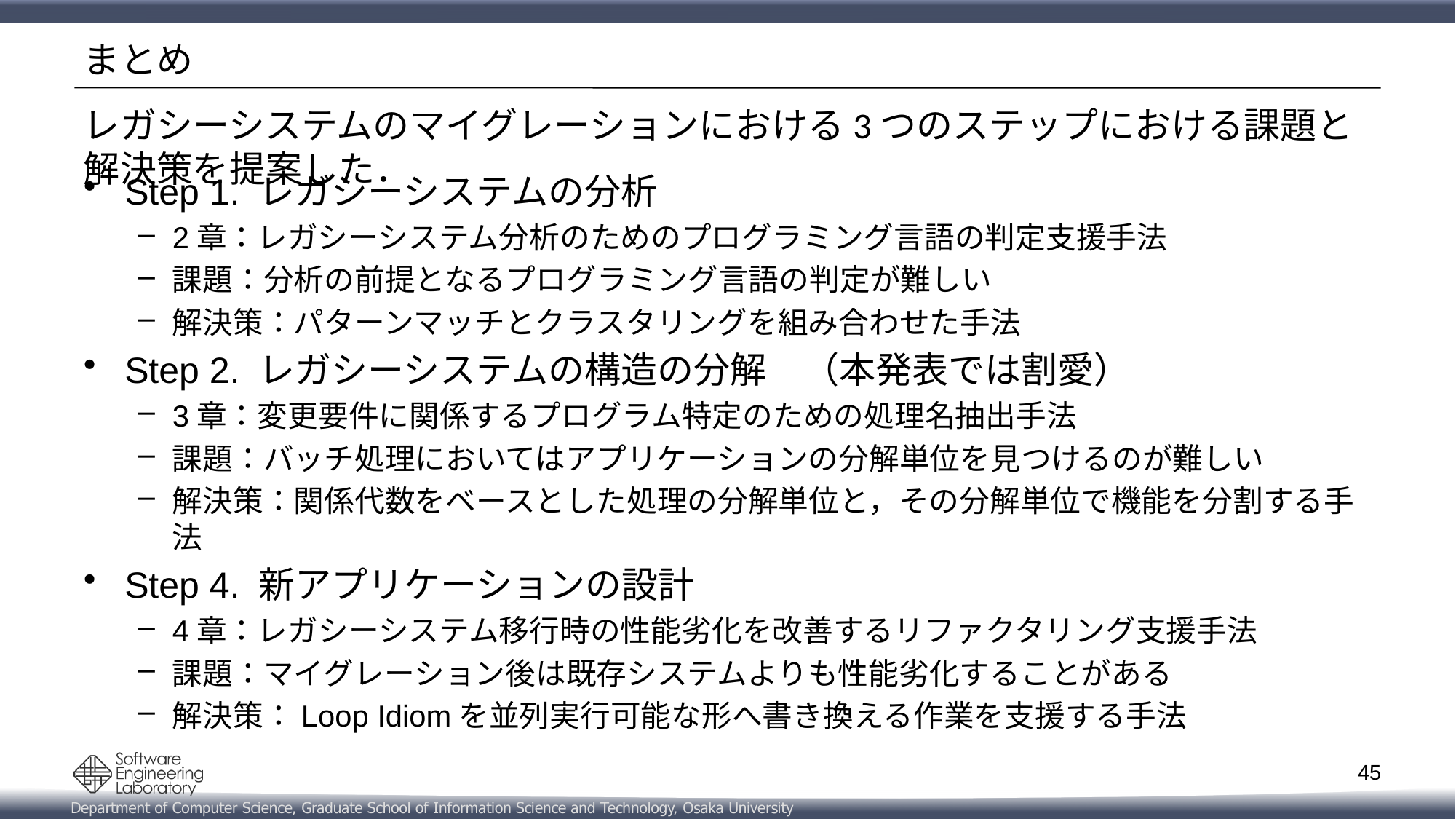

# まとめ
レガシーシステムのマイグレーションにおける3つのステップにおける課題と解決策を提案した．
Step 1. レガシーシステムの分析
2章：レガシーシステム分析のためのプログラミング言語の判定支援手法
課題：分析の前提となるプログラミング言語の判定が難しい
解決策：パターンマッチとクラスタリングを組み合わせた手法
Step 2. レガシーシステムの構造の分解　（本発表では割愛）
3章：変更要件に関係するプログラム特定のための処理名抽出手法
課題：バッチ処理においてはアプリケーションの分解単位を見つけるのが難しい
解決策：関係代数をベースとした処理の分解単位と，その分解単位で機能を分割する手法
Step 4. 新アプリケーションの設計
4章：レガシーシステム移行時の性能劣化を改善するリファクタリング支援手法
課題：マイグレーション後は既存システムよりも性能劣化することがある
解決策：Loop Idiomを並列実行可能な形へ書き換える作業を支援する手法
45